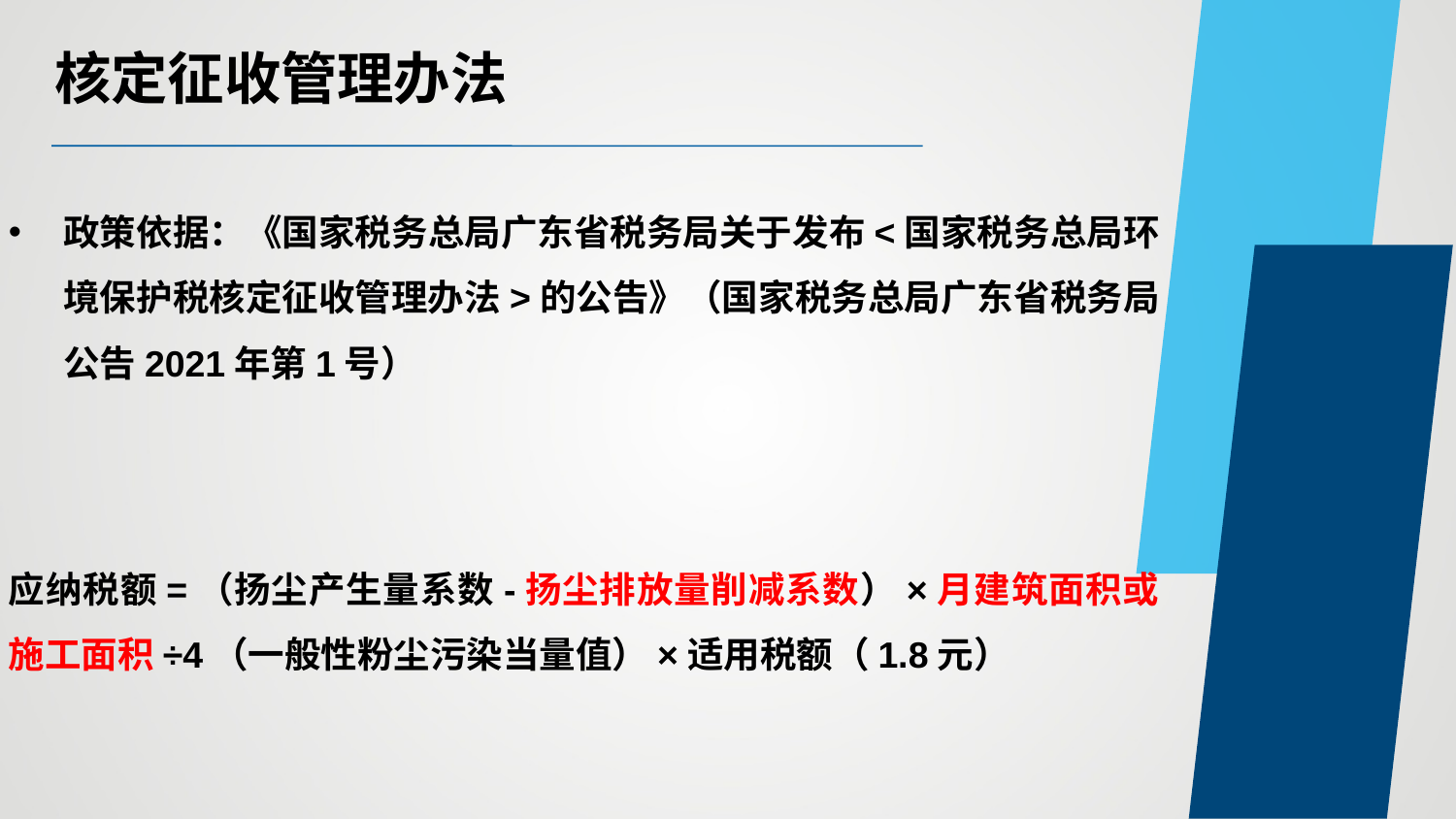

# 核定征收管理办法

政策依据：《国家税务总局广东省税务局关于发布<国家税务总局环境保护税核定征收管理办法>的公告》（国家税务总局广东省税务局公告2021年第1号）

应纳税额=（扬尘产生量系数-扬尘排放量削减系数）×月建筑面积或施工面积÷4（一般性粉尘污染当量值）×适用税额（1.8元）